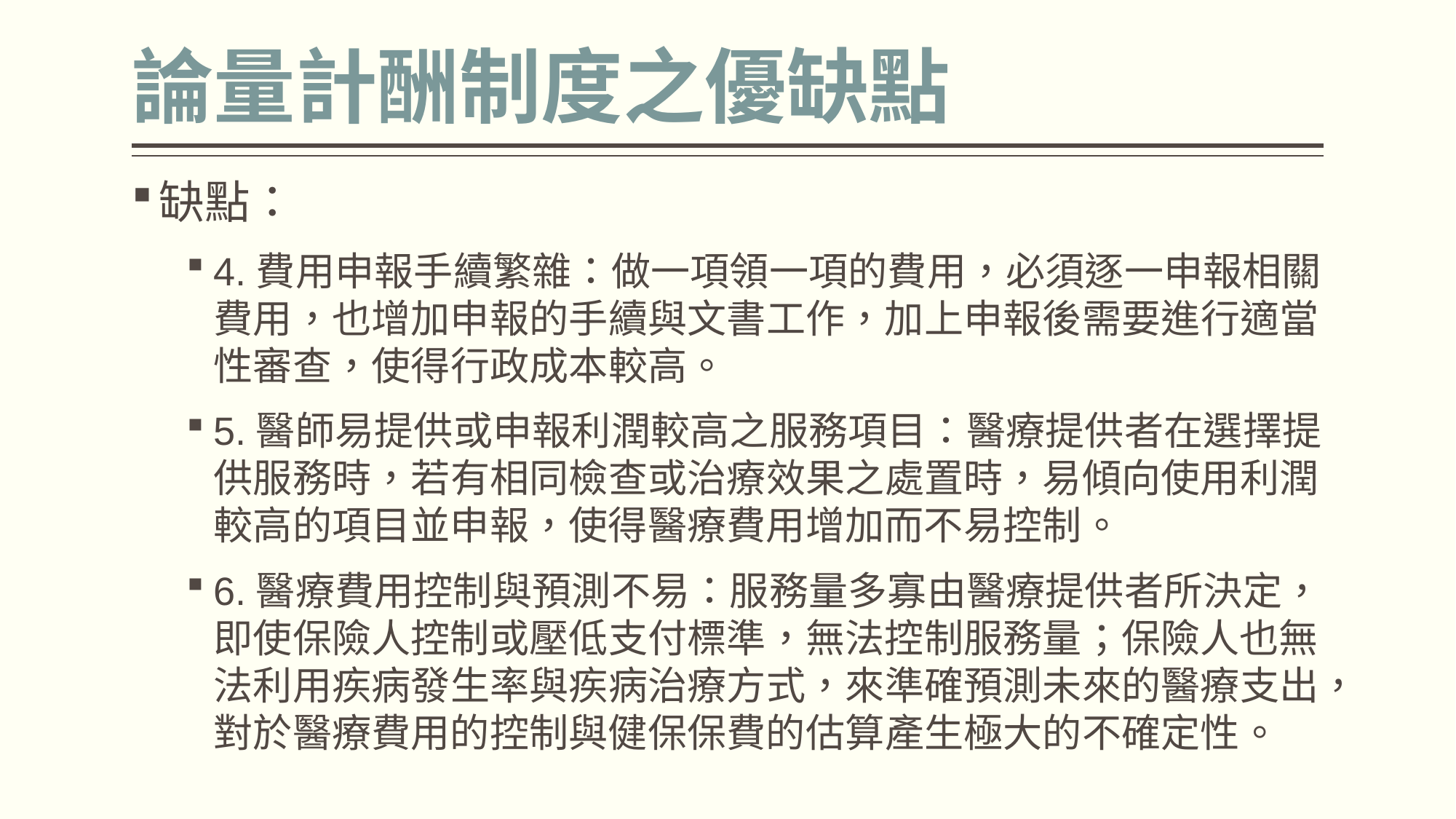

# 論量計酬制度之優缺點
缺點：
4.費用申報手續繁雜：做一項領一項的費用，必須逐一申報相關費用，也增加申報的手續與文書工作，加上申報後需要進行適當性審查，使得行政成本較高。
5.醫師易提供或申報利潤較高之服務項目：醫療提供者在選擇提供服務時，若有相同檢查或治療效果之處置時，易傾向使用利潤較高的項目並申報，使得醫療費用增加而不易控制。
6.醫療費用控制與預測不易：服務量多寡由醫療提供者所決定，即使保險人控制或壓低支付標準，無法控制服務量；保險人也無法利用疾病發生率與疾病治療方式，來準確預測未來的醫療支出，對於醫療費用的控制與健保保費的估算產生極大的不確定性。